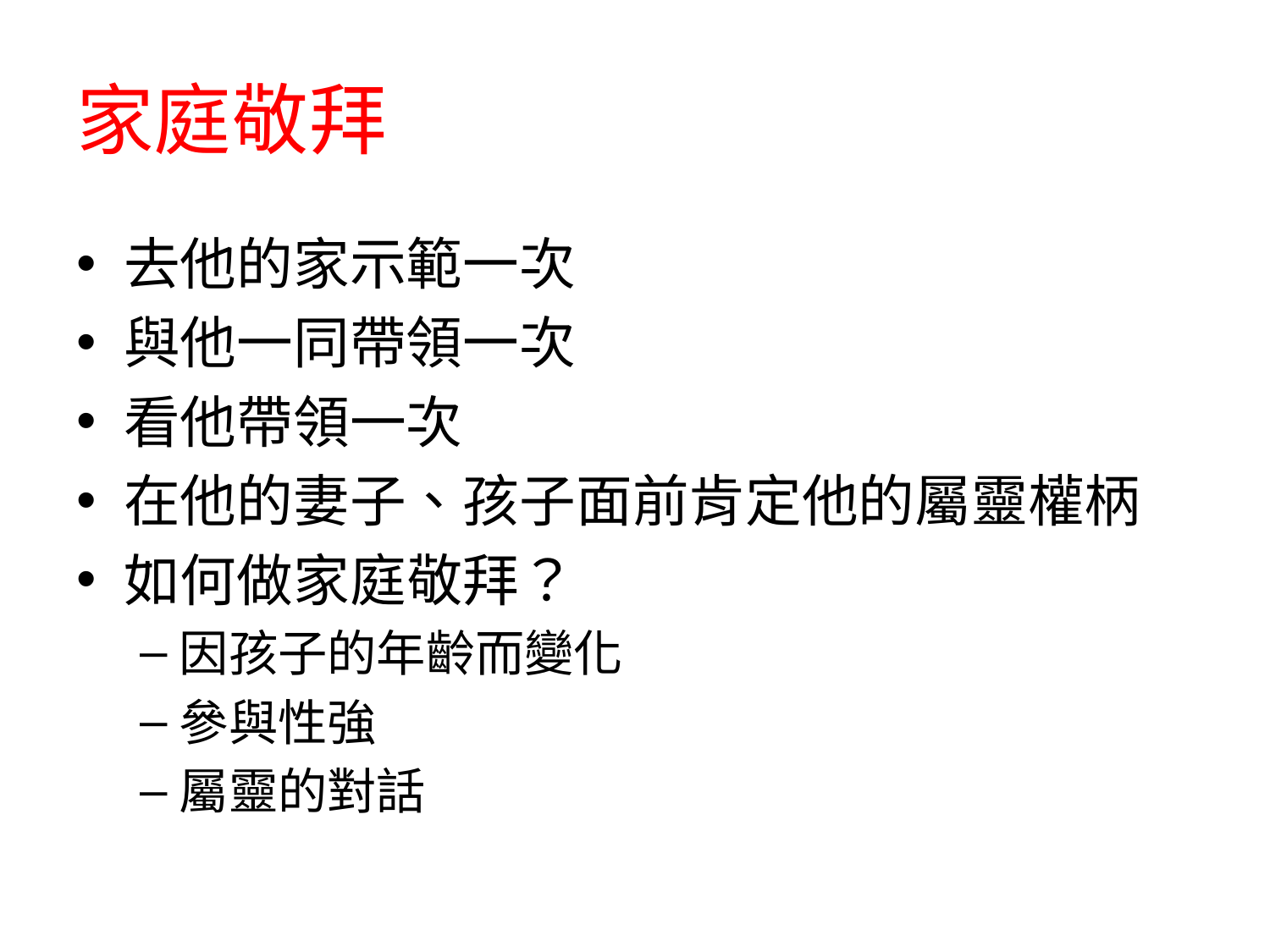

# 家庭敬拜
去他的家示範一次
與他一同帶領一次
看他帶領一次
在他的妻子、孩子面前肯定他的屬靈權柄
如何做家庭敬拜？
因孩子的年齡而變化
參與性強
屬靈的對話